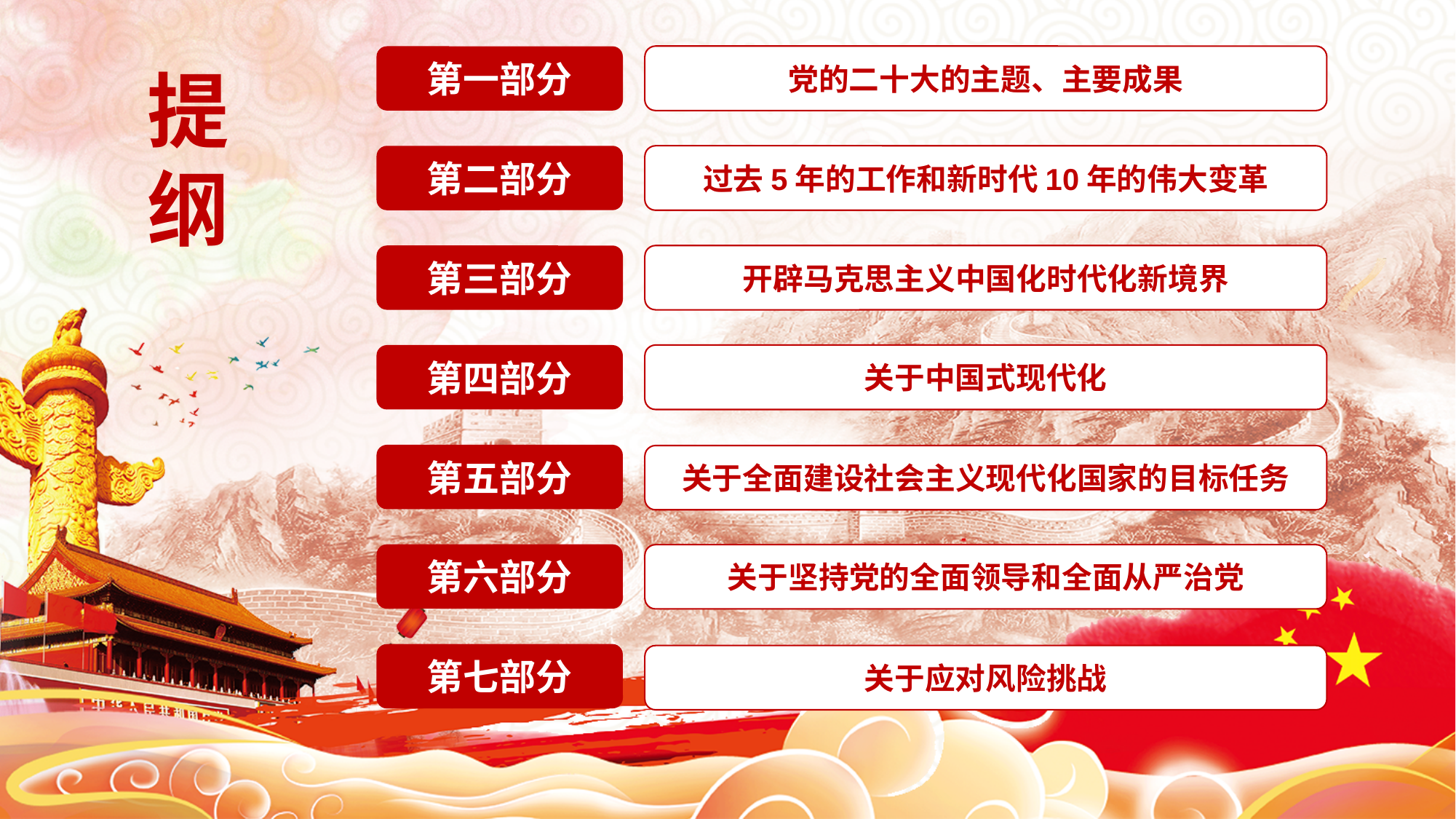

党的二十大的主题、主要成果
第一部分
提
纲
第二部分
过去5年的工作和新时代10年的伟大变革
第三部分
开辟马克思主义中国化时代化新境界
第四部分
关于中国式现代化
第五部分
关于全面建设社会主义现代化国家的目标任务
第六部分
关于坚持党的全面领导和全面从严治党
第七部分
关于应对风险挑战
延迟符可删除